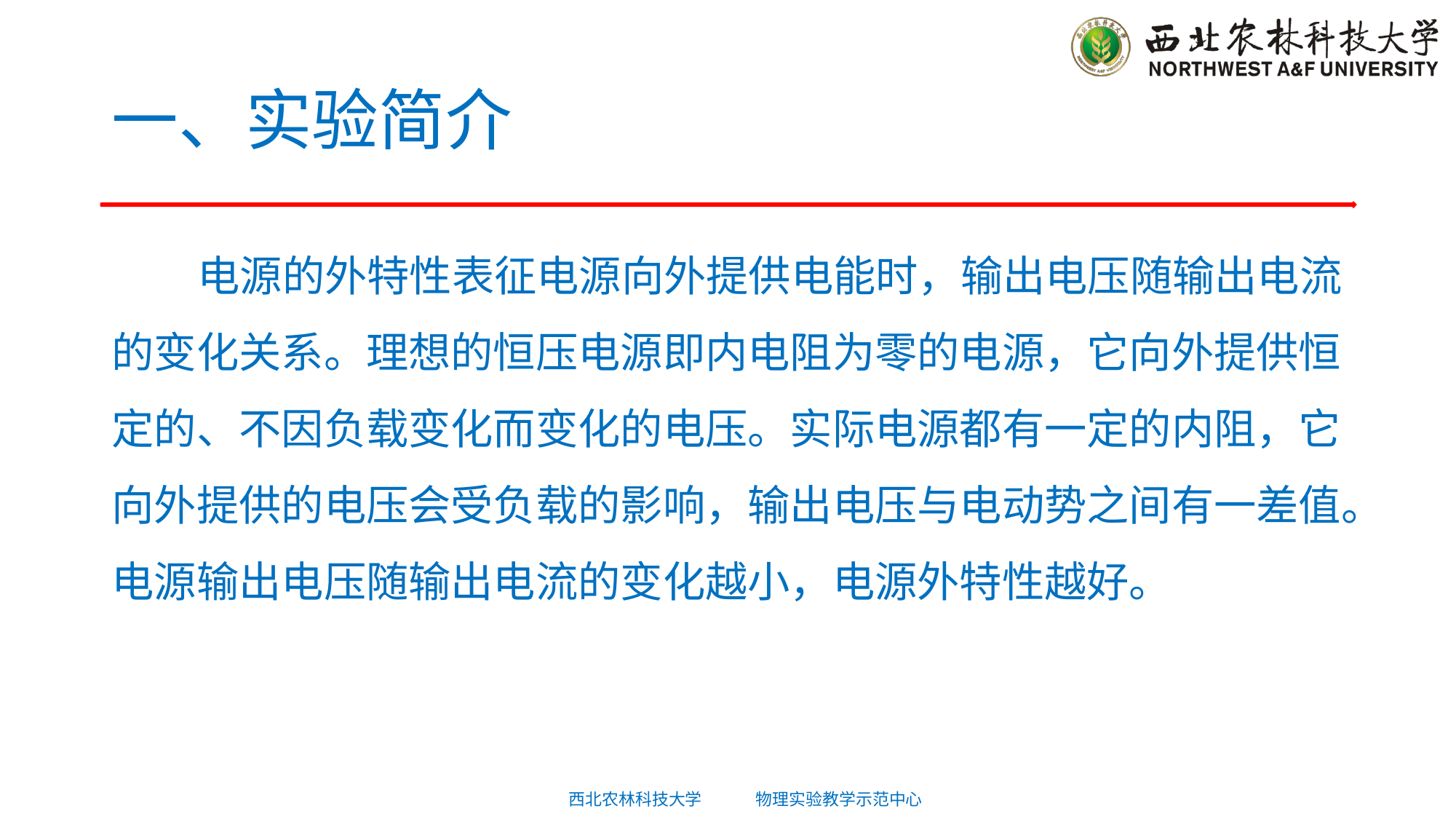

# 一、实验简介
        电源的外特性表征电源向外提供电能时，输出电压随输出电流的变化关系。理想的恒压电源即内电阻为零的电源，它向外提供恒定的、不因负载变化而变化的电压。实际电源都有一定的内阻，它向外提供的电压会受负载的影响，输出电压与电动势之间有一差值。电源输出电压随输出电流的变化越小，电源外特性越好。